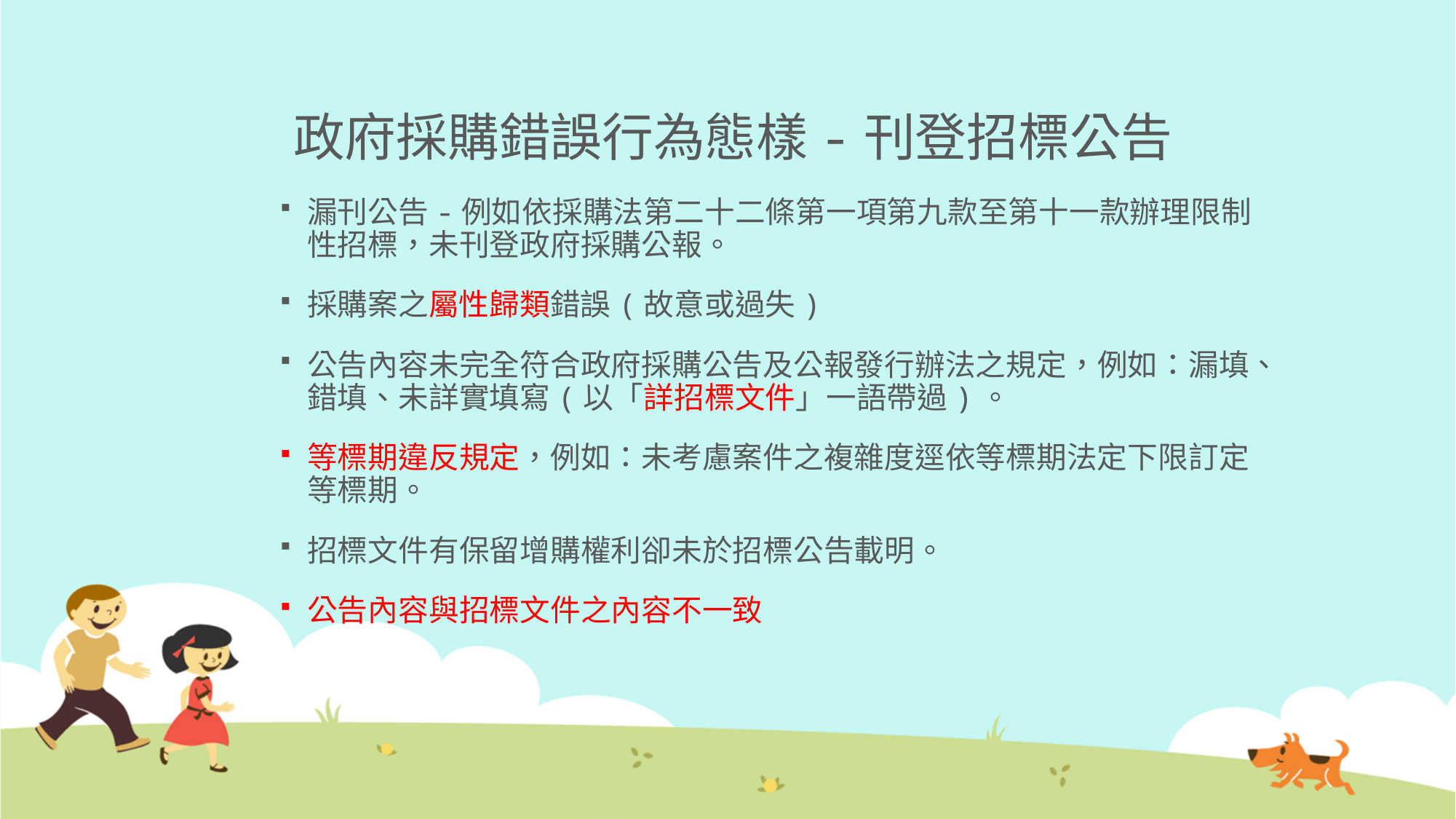

# 政府採購錯誤行為態樣-刊登招標公告
漏刊公告-例如依採購法第二十二條第一項第九款至第十一款辦理限制性招標，未刊登政府採購公報。
採購案之屬性歸類錯誤(故意或過失)
公告內容未完全符合政府採購公告及公報發行辦法之規定，例如：漏填、錯填、未詳實填寫(以「詳招標文件」一語帶過)。
等標期違反規定，例如：未考慮案件之複雜度逕依等標期法定下限訂定等標期。
招標文件有保留增購權利卻未於招標公告載明。
公告內容與招標文件之內容不一致